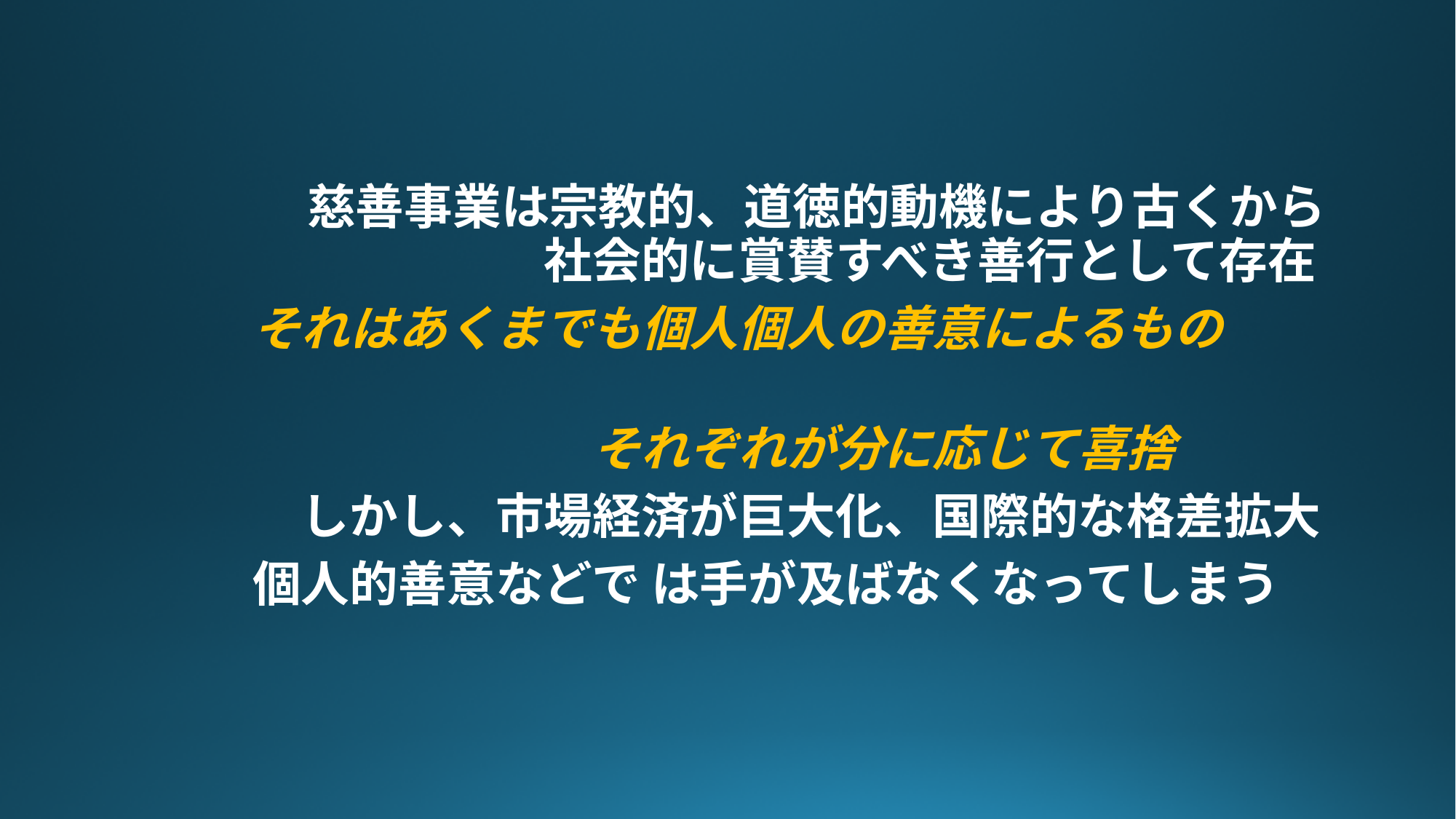

慈善事業は宗教的、道徳的動機により古くから　　　　　　　　社会的に賞賛すべき善行として存在
それはあくまでも個人個人の善意によるもの
　　　　　　　それぞれが分に応じて喜捨
　しかし、市場経済が巨大化、国際的な格差拡大
個人的善意などで は手が及ばなくなってしまう